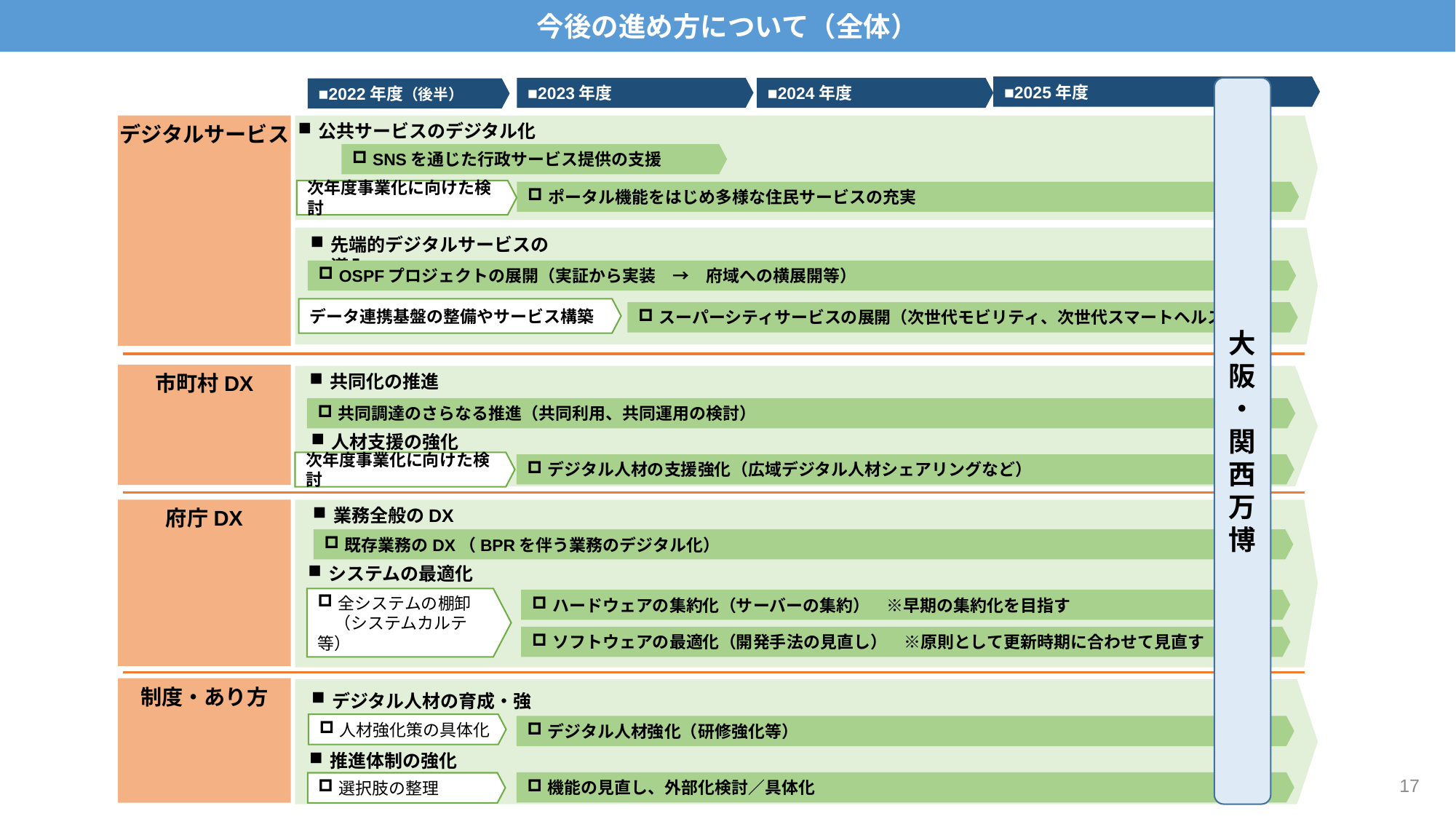

今後の進め方について（全体）
■2025年度
■2023年度
■2024年度
大阪・関西万博
■2022年度（後半）
公共サービスのデジタル化

デジタルサービス
SNSを通じた行政サービス提供の支援
次年度事業化に向けた検討
ポータル機能をはじめ多様な住民サービスの充実

先端的デジタルサービスの導入
OSPFプロジェクトの展開（実証から実装　→　府域への横展開等）
データ連携基盤の整備やサービス構築
スーパーシティサービスの展開（次世代モビリティ、次世代スマートヘルス等）
市町村DX
共同化の推進

共同調達のさらなる推進（共同利用、共同運用の検討）
人材支援の強化
次年度事業化に向けた検討
デジタル人材の支援強化（広域デジタル人材シェアリングなど）
業務全般のDX
府庁DX

既存業務のDX（BPRを伴う業務のデジタル化）
システムの最適化
全システムの棚卸
　（システムカルテ等）
ハードウェアの集約化（サーバーの集約）　※早期の集約化を目指す
ソフトウェアの最適化（開発手法の見直し）　※原則として更新時期に合わせて見直す
制度・あり方

デジタル人材の育成・強化
人材強化策の具体化
デジタル人材強化（研修強化等）
推進体制の強化
17
機能の見直し、外部化検討／具体化
選択肢の整理